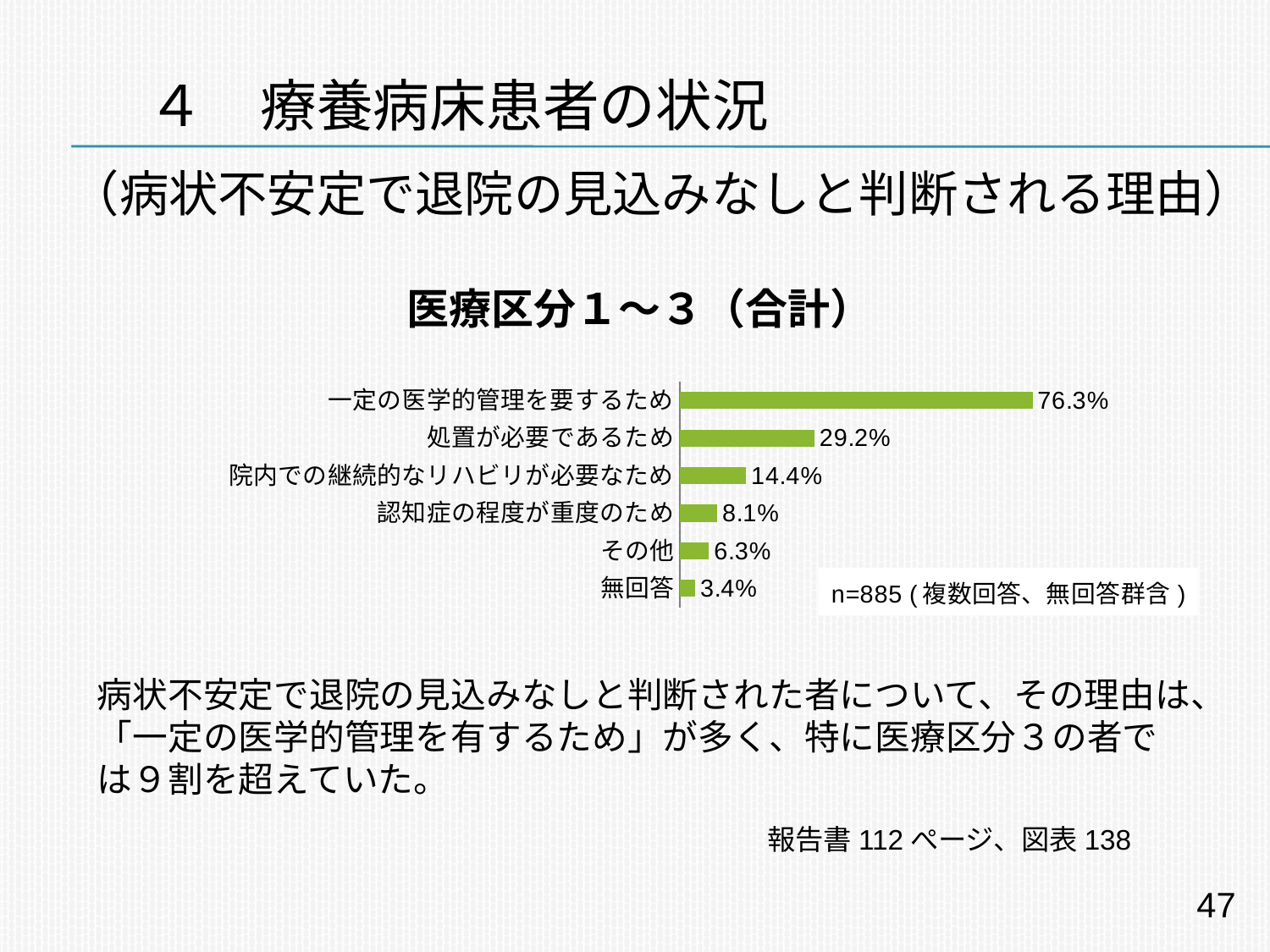

# ４　療養病床患者の状況
（病状不安定で退院の見込みなしと判断される理由）
医療区分１～３（合計）

[unsupported chart]

病状不安定で退院の見込みなしと判断された者について、その理由は、「一定の医学的管理を有するため」が多く、特に医療区分３の者では９割を超えていた。
報告書112ぺージ、図表138
47